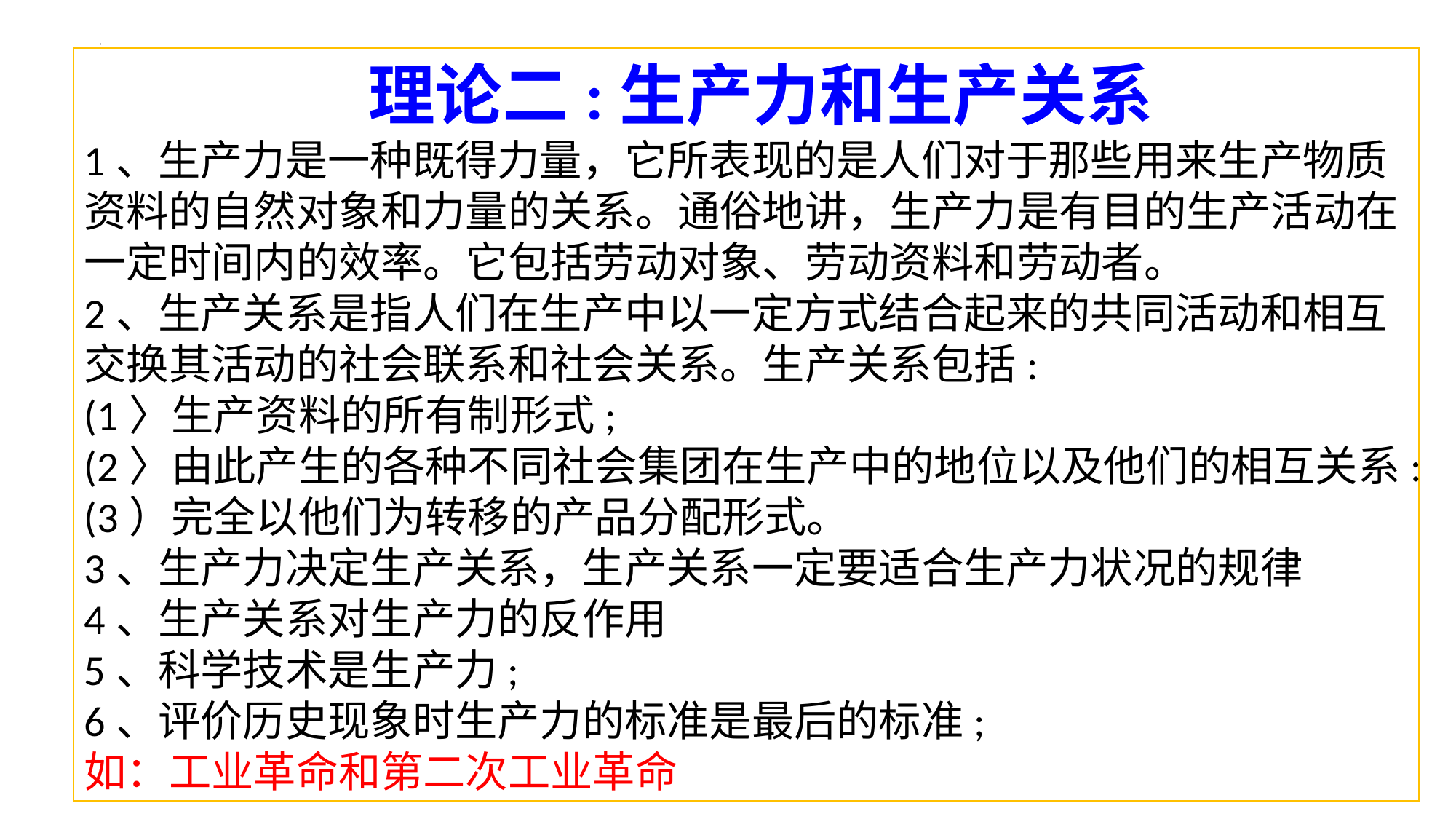

理论二:生产力和生产关系
1、生产力是一种既得力量，它所表现的是人们对于那些用来生产物质资料的自然对象和力量的关系。通俗地讲，生产力是有目的生产活动在一定时间内的效率。它包括劳动对象、劳动资料和劳动者。
2、生产关系是指人们在生产中以一定方式结合起来的共同活动和相互交换其活动的社会联系和社会关系。生产关系包括:
(1〉生产资料的所有制形式;
(2〉由此产生的各种不同社会集团在生产中的地位以及他们的相互关系:
(3）完全以他们为转移的产品分配形式。
3、生产力决定生产关系，生产关系一定要适合生产力状况的规律
4、生产关系对生产力的反作用
5、科学技术是生产力;
6、评价历史现象时生产力的标准是最后的标准;
如：工业革命和第二次工业革命